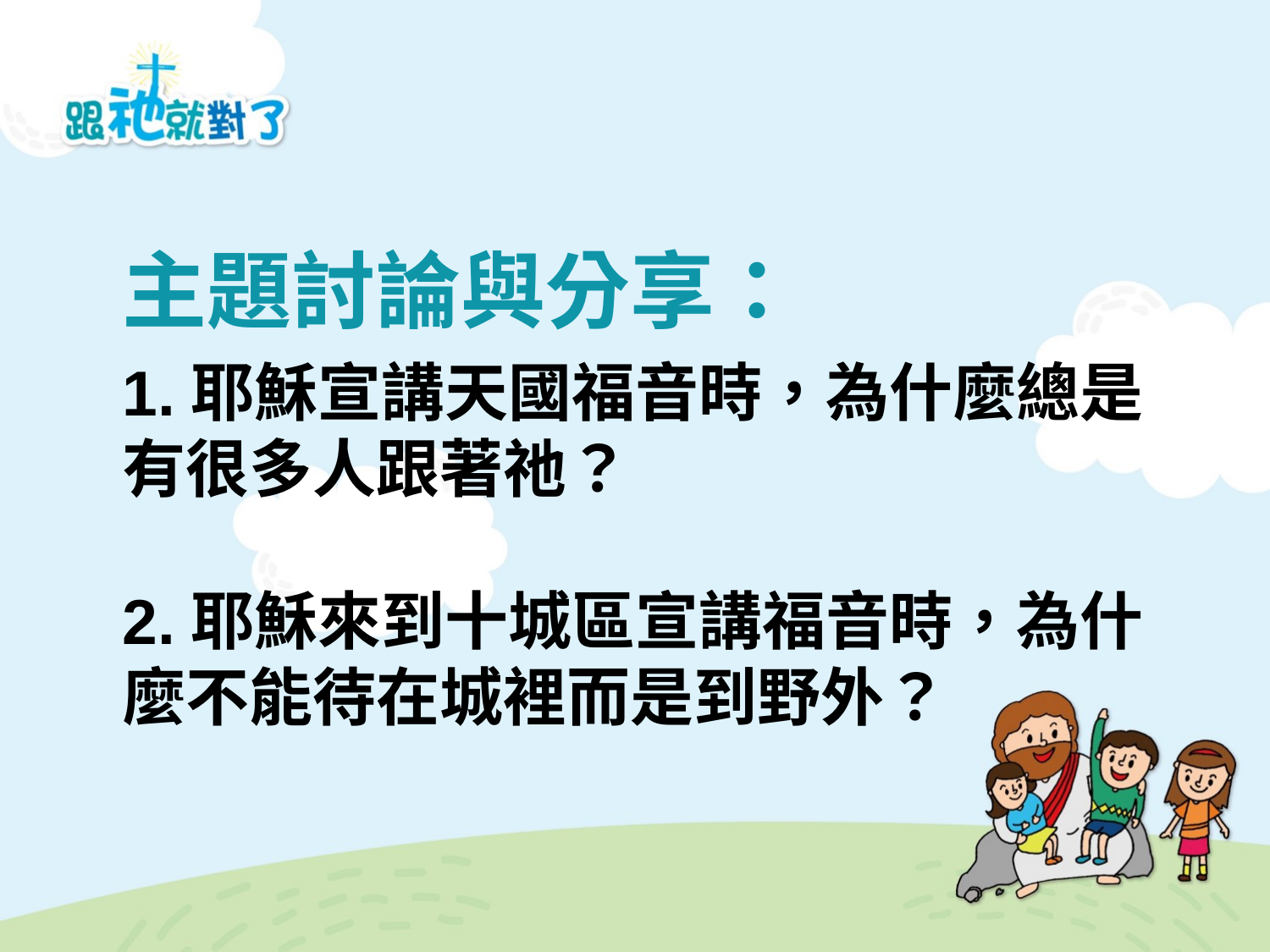

主題討論與分享：
1.耶穌宣講天國福音時，為什麼總是有很多人跟著祂？

2.耶穌來到十城區宣講福音時，為什麼不能待在城裡而是到野外？